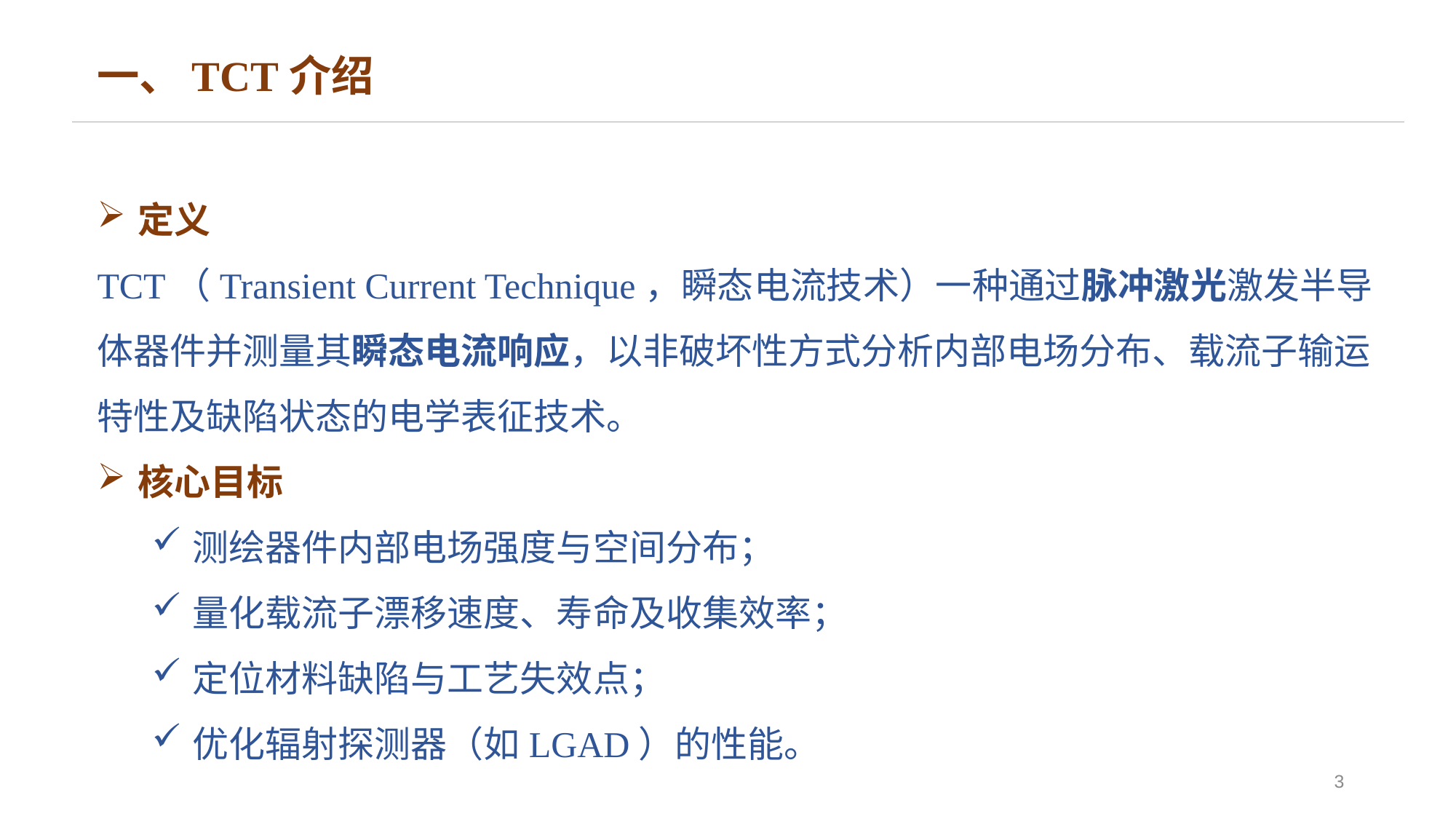

一、TCT介绍
定义
TCT（Transient Current Technique，瞬态电流技术）一种通过脉冲激光激发半导体器件并测量其瞬态电流响应，以非破坏性方式分析内部电场分布、载流子输运特性及缺陷状态的电学表征技术。
核心目标
测绘器件内部电场强度与空间分布；
量化载流子漂移速度、寿命及收集效率；
定位材料缺陷与工艺失效点；
优化辐射探测器（如LGAD）的性能。
3